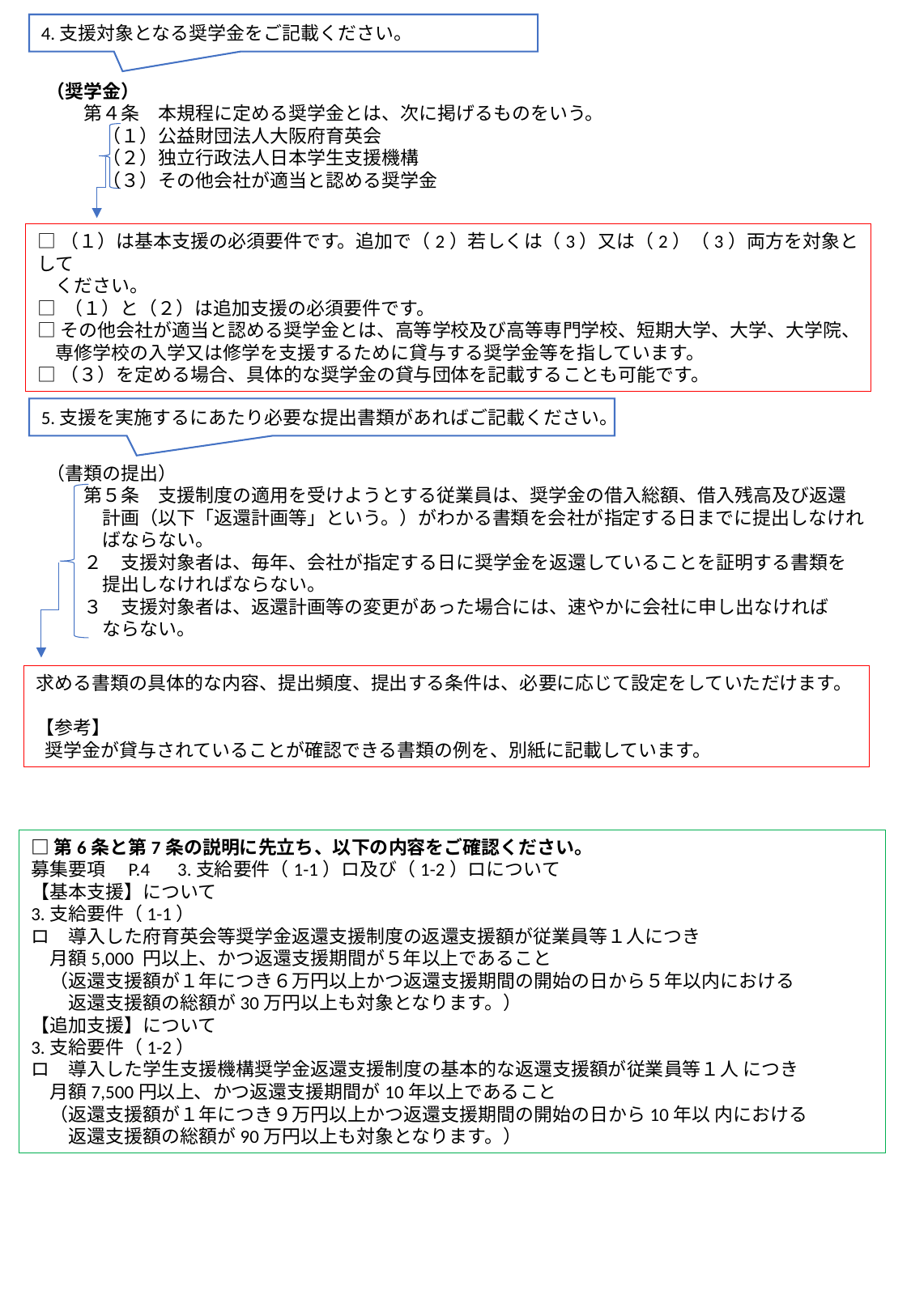

4.支援対象となる奨学金をご記載ください。

（奨学金）
　　第４条　本規程に定める奨学金とは、次に掲げるものをいう。
　　　（１）公益財団法人大阪府育英会
　　　（２）独立行政法人日本学生支援機構
　　　（３）その他会社が適当と認める奨学金

□（１）は基本支援の必須要件です。追加で（2）若しくは（3）又は（2）（3）両方を対象として
　ください。
□ （１）と（２）は追加支援の必須要件です。
□その他会社が適当と認める奨学金とは、高等学校及び高等専門学校、短期大学、大学、大学院、
　専修学校の入学又は修学を支援するために貸与する奨学金等を指しています。
□（３）を定める場合、具体的な奨学金の貸与団体を記載することも可能です。

（書類の提出）
　　第５条　支援制度の適用を受けようとする従業員は、奨学金の借入総額、借入残高及び返還
　　　計画（以下「返還計画等」という。）がわかる書類を会社が指定する日までに提出しなけれ
　　　ばならない。
　　２　支援対象者は、毎年、会社が指定する日に奨学金を返還していることを証明する書類を
　　　提出しなければならない。
　　３　支援対象者は、返還計画等の変更があった場合には、速やかに会社に申し出なければ
　　　ならない。
5.支援を実施するにあたり必要な提出書類があればご記載ください。

求める書類の具体的な内容、提出頻度、提出する条件は、必要に応じて設定をしていただけます。

【参考】
 奨学金が貸与されていることが確認できる書類の例を、別紙に記載しています。
□第6条と第7条の説明に先立ち、以下の内容をご確認ください。
募集要項　P.4　3.支給要件（1-1）ロ及び（1-2）ロについて
【基本支援】について
3.支給要件（1-1）
ロ　導入した府育英会等奨学金返還支援制度の返還支援額が従業員等１人につき
　月額5,000 円以上、かつ返還支援期間が５年以上であること
　（返還支援額が１年につき６万円以上かつ返還支援期間の開始の日から５年以内における
　　返還支援額の総額が30万円以上も対象となります。）
【追加支援】について
3.支給要件（1-2）
ロ　導入した学生支援機構奨学金返還支援制度の基本的な返還支援額が従業員等１人 につき
　月額7,500円以上、かつ返還支援期間が10年以上であること
　（返還支援額が１年につき９万円以上かつ返還支援期間の開始の日から10年以 内における
　　返還支援額の総額が90万円以上も対象となります。）